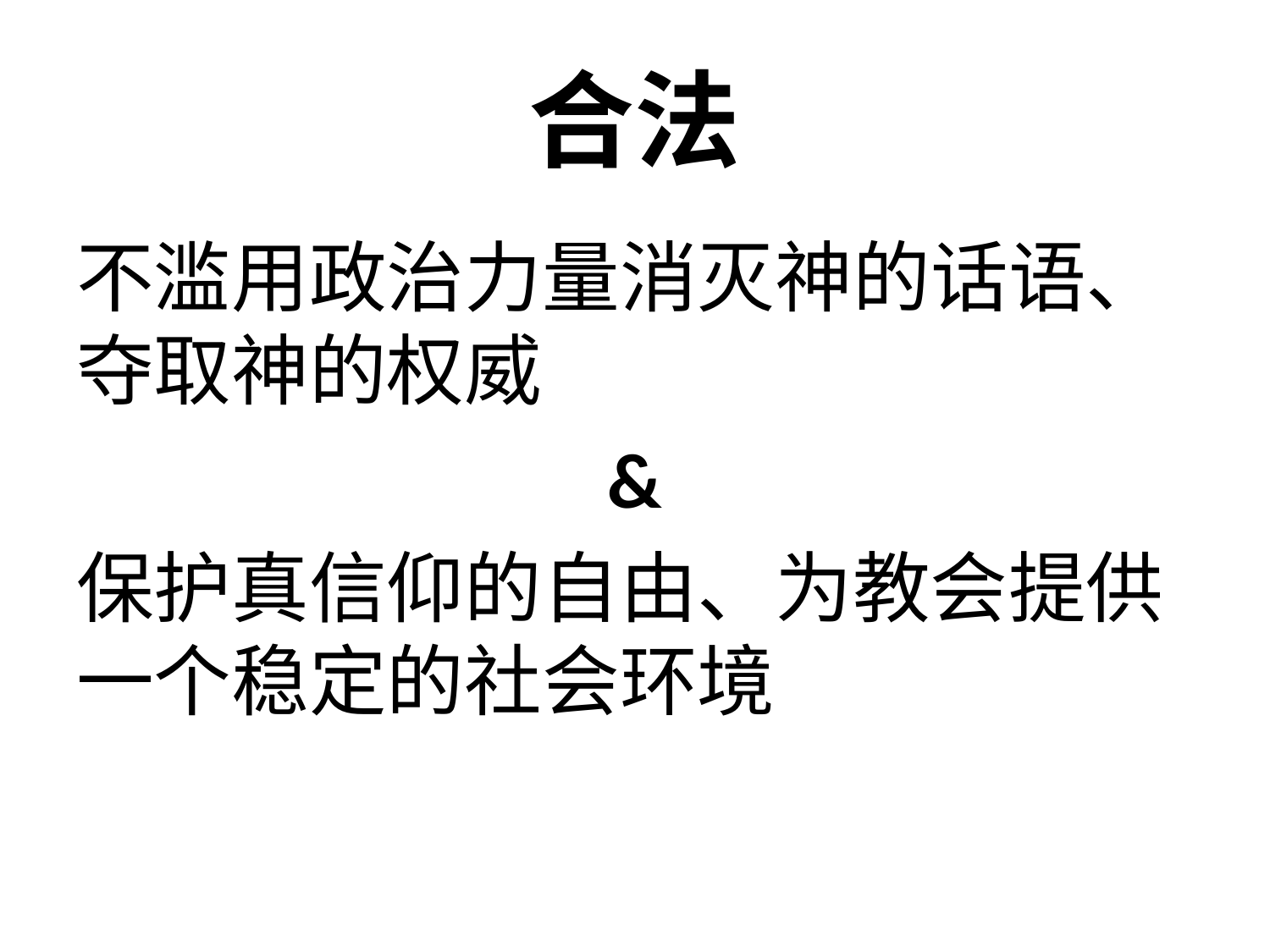

# 合法
不滥用政治力量消灭神的话语、夺取神的权威
&
保护真信仰的自由、为教会提供一个稳定的社会环境